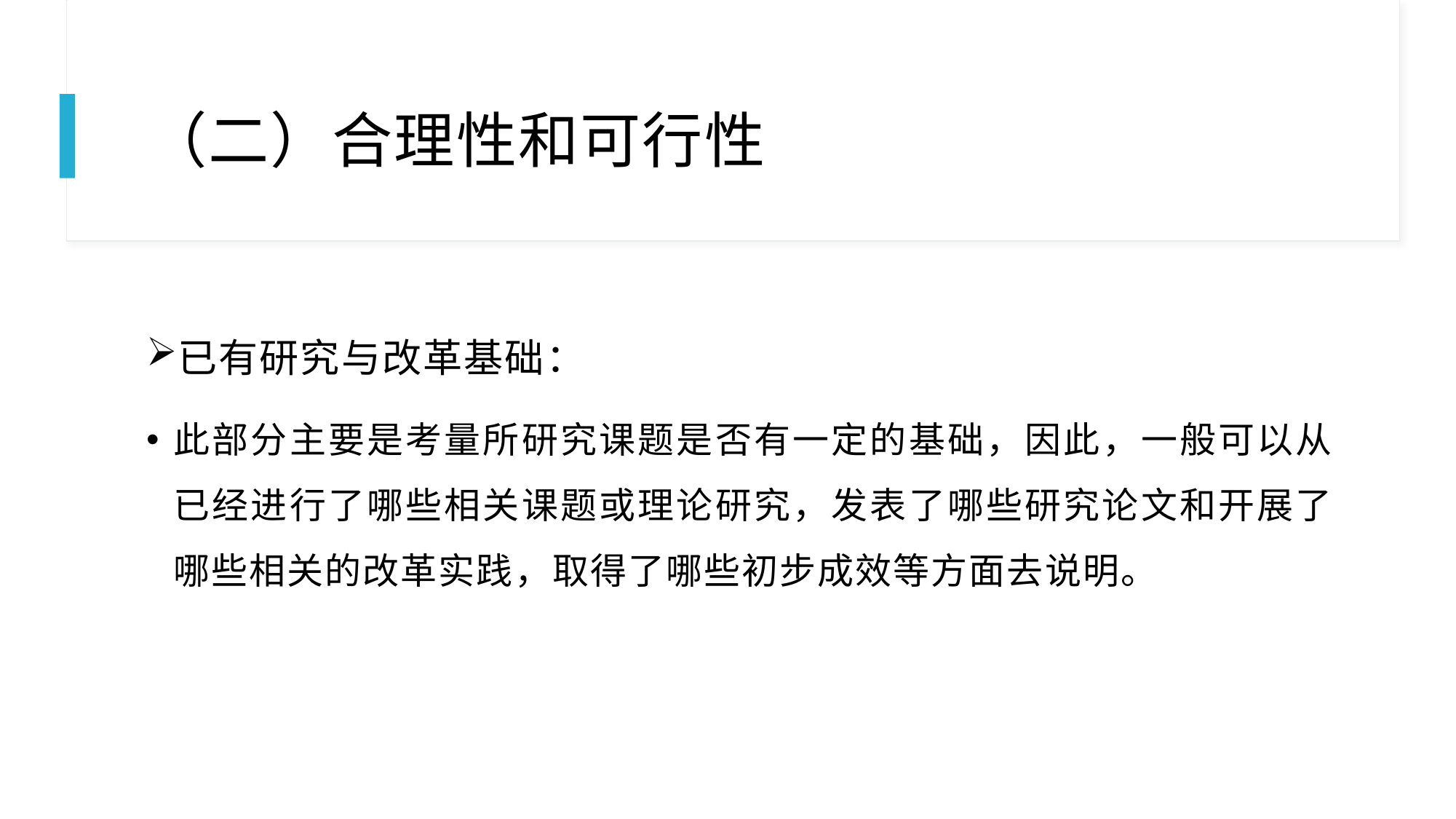

# （二）合理性和可行性
已有研究与改革基础：
此部分主要是考量所研究课题是否有一定的基础，因此，一般可以从已经进行了哪些相关课题或理论研究，发表了哪些研究论文和开展了哪些相关的改革实践，取得了哪些初步成效等方面去说明。